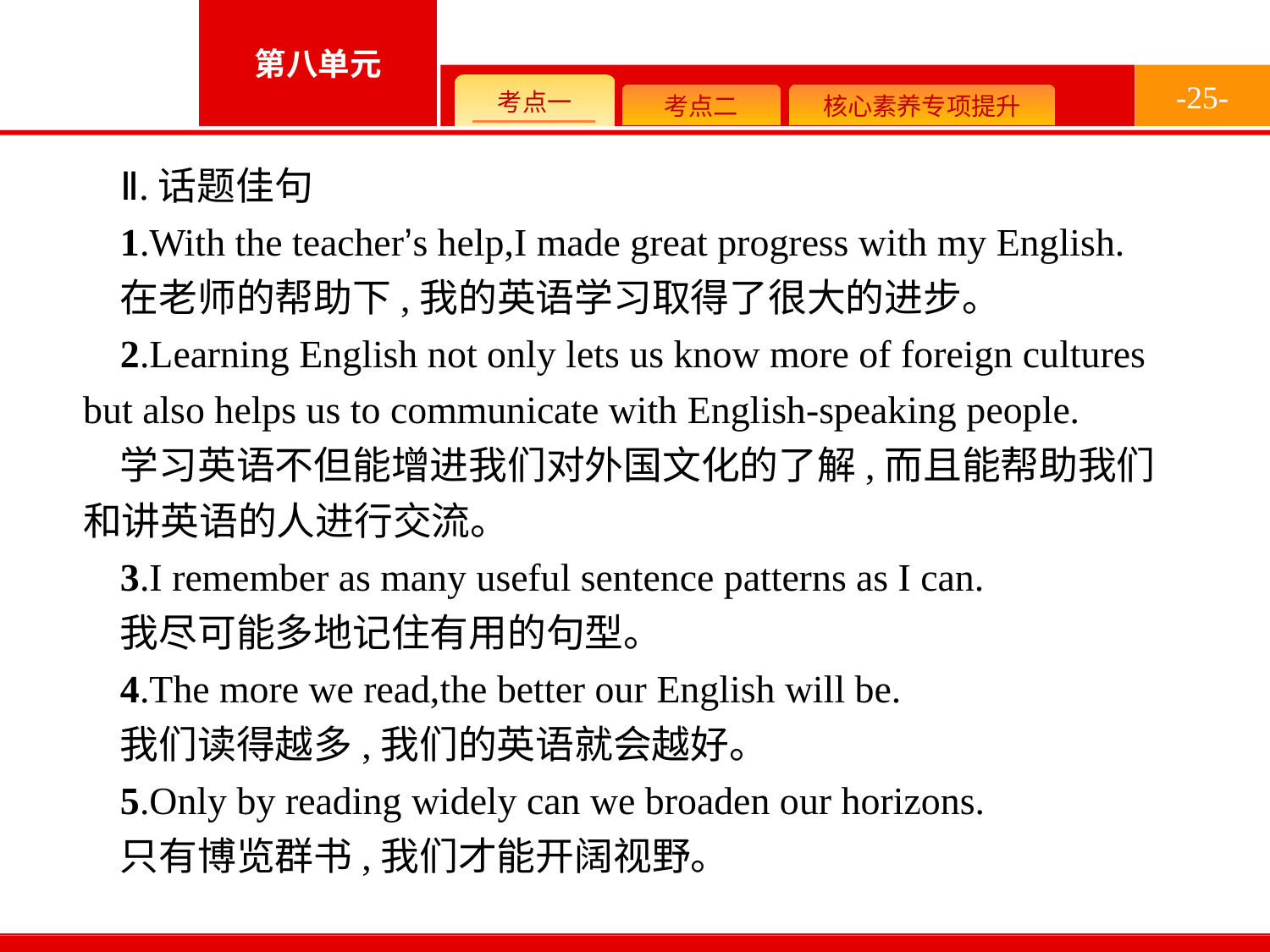

-25-
Ⅱ.话题佳句
1.With the teacher’s help,I made great progress with my English.
在老师的帮助下,我的英语学习取得了很大的进步。
2.Learning English not only lets us know more of foreign cultures but also helps us to communicate with English-speaking people.
学习英语不但能增进我们对外国文化的了解,而且能帮助我们和讲英语的人进行交流。
3.I remember as many useful sentence patterns as I can.
我尽可能多地记住有用的句型。
4.The more we read,the better our English will be.
我们读得越多,我们的英语就会越好。
5.Only by reading widely can we broaden our horizons.
只有博览群书,我们才能开阔视野。